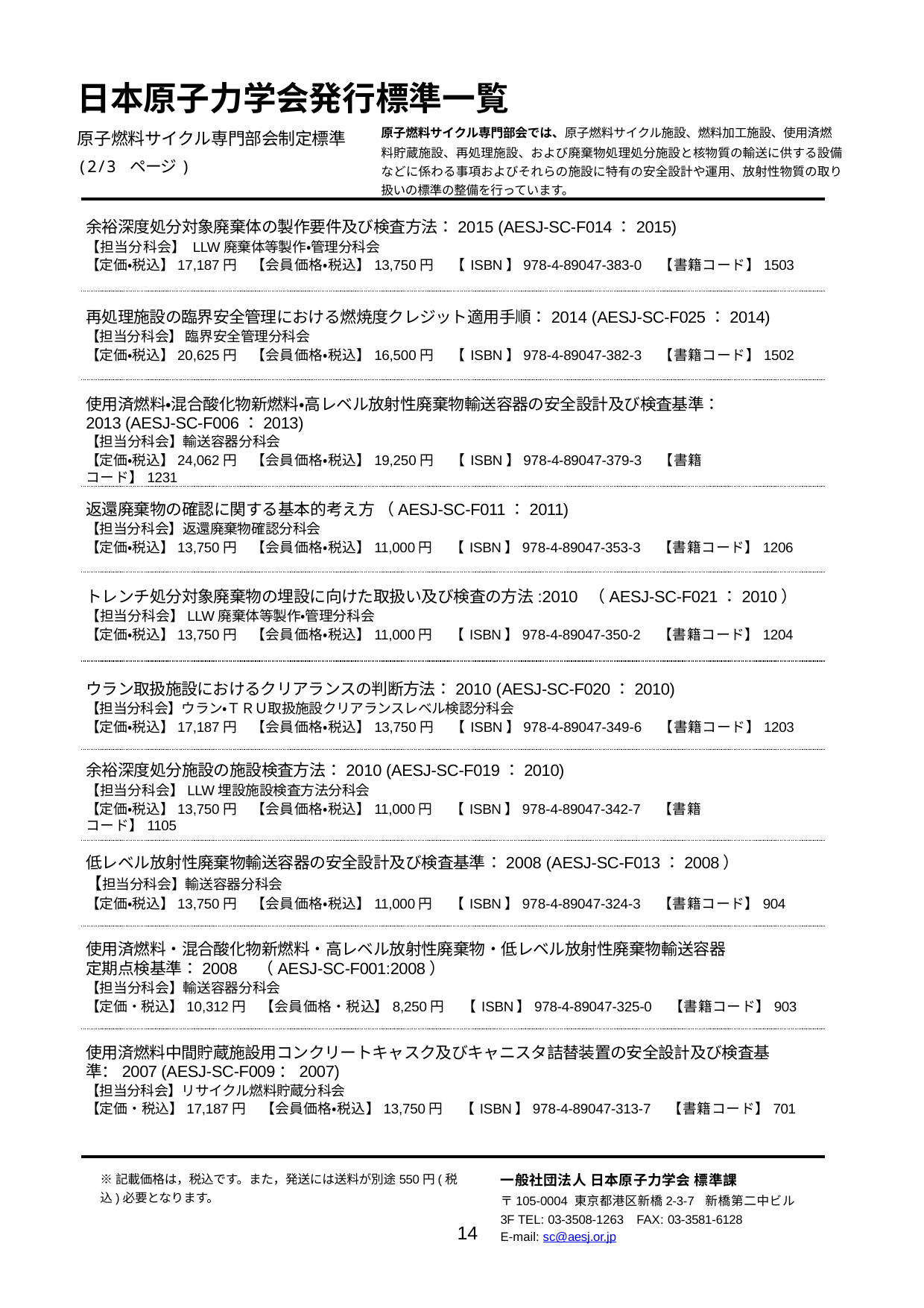

日本原子力学会発行標準一覧
原子燃料サイクル専門部会制定標準
(2/3 ページ)
原子燃料サイクル専門部会では、原子燃料サイクル施設、燃料加工施設、使用済燃
料貯蔵施設、再処理施設、および廃棄物処理処分施設と核物質の輸送に供する設備などに係わる事項およびそれらの施設に特有の安全設計や運用、放射性物質の取り扱いの標準の整備を行っています。

余裕深度処分対象廃棄体の製作要件及び検査方法：2015 (AESJ-SC-F014：2015)
【担当分科会】 LLW廃棄体等製作・管理分科会
【定価・税込】17,187円　【会員価格・税込】13,750円　【ISBN】978-4-89047-383-0　【書籍コード】1503

再処理施設の臨界安全管理における燃焼度クレジット適用手順：2014 (AESJ-SC-F025：2014)
【担当分科会】 臨界安全管理分科会
【定価・税込】20,625円　【会員価格・税込】16,500円　【ISBN】978-4-89047-382-3　【書籍コード】1502

使用済燃料・混合酸化物新燃料・高レベル放射性廃棄物輸送容器の安全設計及び検査基準：2013 (AESJ-SC-F006：2013)
【担当分科会】輸送容器分科会
【定価・税込】24,062円　【会員価格・税込】19,250円　【ISBN】978-4-89047-379-3　【書籍コード】1231

返還廃棄物の確認に関する基本的考え方 （AESJ-SC-F011：2011)
【担当分科会】返還廃棄物確認分科会
【定価・税込】13,750円　【会員価格・税込】11,000円　【ISBN】978-4-89047-353-3　【書籍コード】1206

トレンチ処分対象廃棄物の埋設に向けた取扱い及び検査の方法:2010 （AESJ-SC-F021：2010）
【担当分科会】LLW廃棄体等製作・管理分科会
【定価・税込】13,750円　【会員価格・税込】11,000円　【ISBN】978-4-89047-350-2　【書籍コード】1204

ウラン取扱施設におけるクリアランスの判断方法：2010 (AESJ-SC-F020：2010)
【担当分科会】ウラン・ＴＲＵ取扱施設クリアランスレベル検認分科会
【定価・税込】17,187円　【会員価格・税込】13,750円　【ISBN】978-4-89047-349-6　【書籍コード】1203

余裕深度処分施設の施設検査方法：2010 (AESJ-SC-F019：2010)
【担当分科会】LLW埋設施設検査方法分科会
【定価・税込】13,750円　【会員価格・税込】11,000円　【ISBN】978-4-89047-342-7　【書籍コード】1105

低レベル放射性廃棄物輸送容器の安全設計及び検査基準：2008 (AESJ-SC-F013：2008）
【担当分科会】輸送容器分科会
【定価・税込】13,750円　【会員価格・税込】11,000円　【ISBN】978-4-89047-324-3　【書籍コード】904

使用済燃料・混合酸化物新燃料・高レベル放射性廃棄物・低レベル放射性廃棄物輸送容器
定期点検基準：2008　（AESJ-SC-F001:2008）
【担当分科会】輸送容器分科会
【定価・税込】10,312円　【会員価格・税込】8,250円　【ISBN】978-4-89047-325-0　【書籍コード】903

使用済燃料中間貯蔵施設用コンクリートキャスク及びキャニスタ詰替装置の安全設計及び検査基準：2007 (AESJ-SC-F009：2007)
【担当分科会】リサイクル燃料貯蔵分科会
【定価・税込】17,187円　【会員価格・税込】13,750円　【ISBN】978-4-89047-313-7　【書籍コード】701

※記載価格は，税込です。また，発送には送料が別途550円(税込)必要となります。
一般社団法人 日本原子力学会 標準課
〒105-0004 東京都港区新橋2-3-7  新橋第二中ビル3F TEL: 03-3508-1263  FAX: 03-3581-6128
E-mail: sc@aesj.or.jp
14